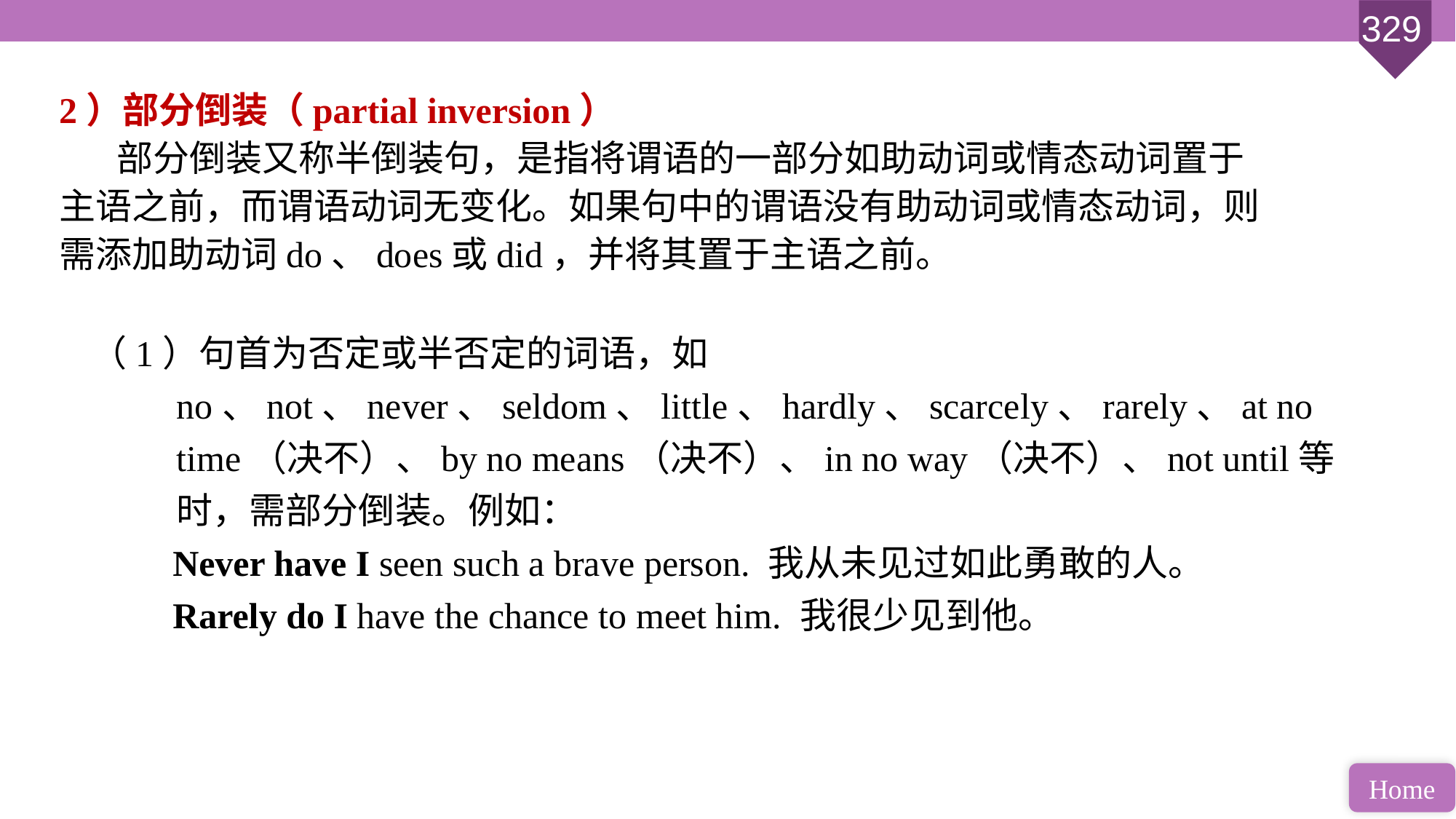

2）部分倒装（partial inversion）
      部分倒装又称半倒装句，是指将谓语的一部分如助动词或情态动词置于主语之前，而谓语动词无变化。如果句中的谓语没有助动词或情态动词，则需添加助动词do、does或did，并将其置于主语之前。
（1）句首为否定或半否定的词语，如no、not、never、seldom、little、hardly、scarcely、rarely、at no time（决不）、by no means（决不）、in no way（决不）、not until等时，需部分倒装。例如：
         Never have I seen such a brave person. 我从未见过如此勇敢的人。
         Rarely do I have the chance to meet him. 我很少见到他。